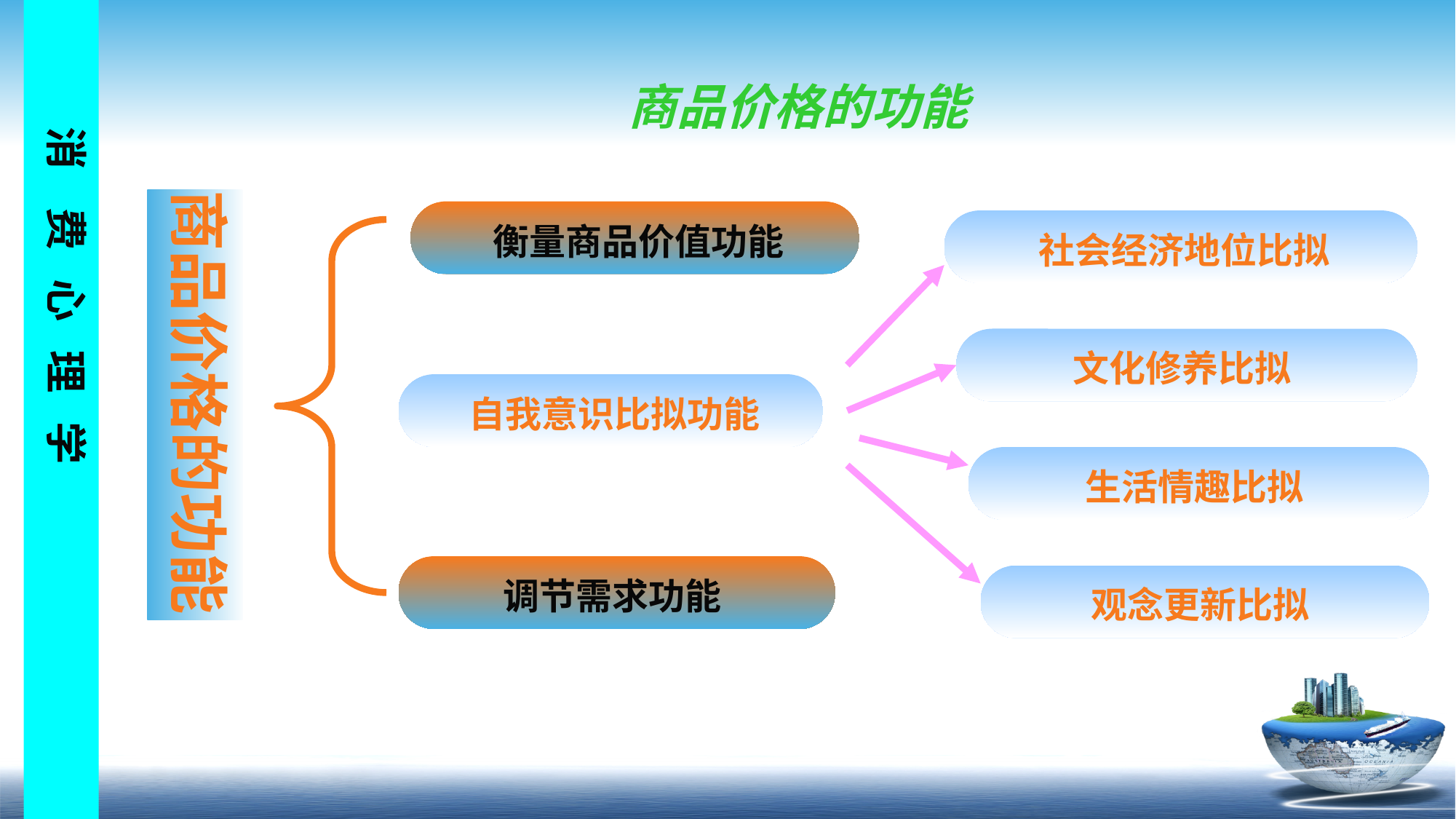

# 商品价格的功能
商品价格的功能
 衡量商品价值功能
 社会经济地位比拟

文化修养比拟

 自我意识比拟功能

生活情趣比拟

调节需求功能
观念更新比拟